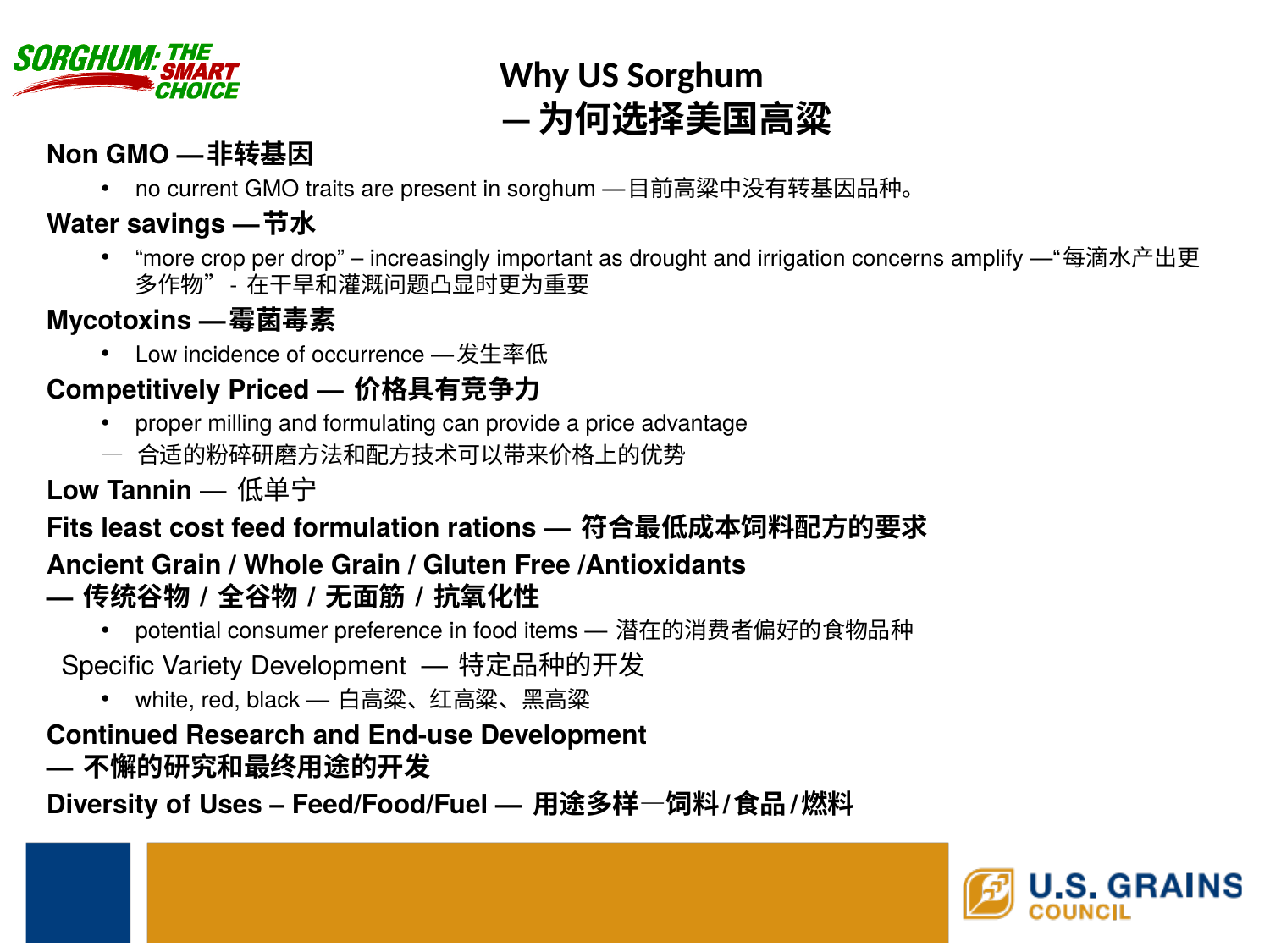

# Why US Sorghum —为何选择美国高粱
Non GMO —非转基因
no current GMO traits are present in sorghum —目前高粱中没有转基因品种。
Water savings —节水
“more crop per drop” – increasingly important as drought and irrigation concerns amplify —“每滴水产出更多作物”- 在干旱和灌溉问题凸显时更为重要
Mycotoxins —霉菌毒素
Low incidence of occurrence —发生率低
Competitively Priced — 价格具有竞争力
proper milling and formulating can provide a price advantage
—  合适的粉碎研磨方法和配方技术可以带来价格上的优势
Low Tannin — 低单宁
Fits least cost feed formulation rations — 符合最低成本饲料配方的要求
Ancient Grain / Whole Grain / Gluten Free /Antioxidants
— 传统谷物 / 全谷物 / 无面筋 / 抗氧化性
potential consumer preference in food items — 潜在的消费者偏好的食物品种
  Specific Variety Development  — 特定品种的开发
white, red, black — 白高粱、红高粱、黑高粱
Continued Research and End-use Development
— 不懈的研究和最终用途的开发
Diversity of Uses – Feed/Food/Fuel — 用途多样—饲料/食品/燃料